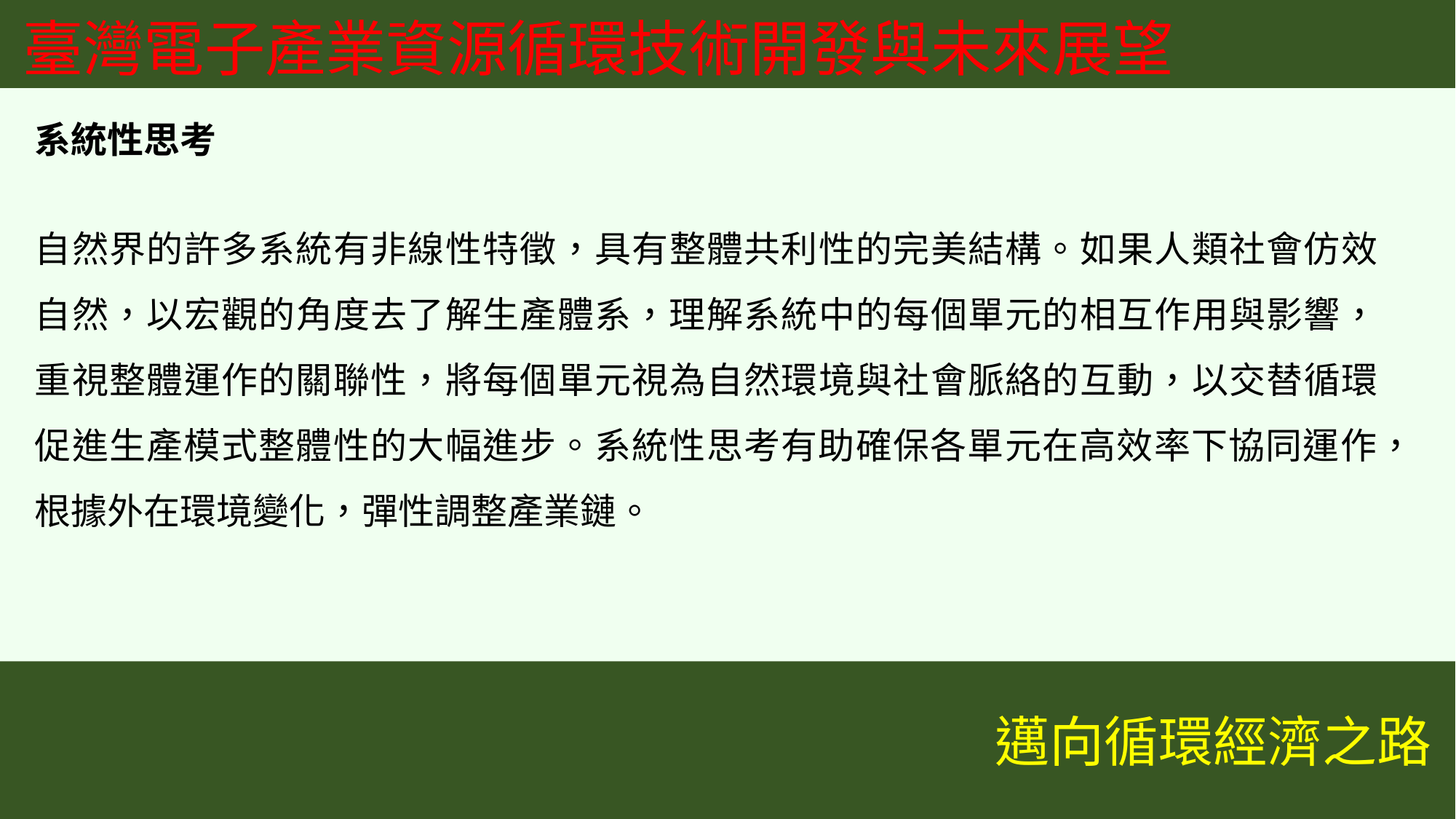

臺灣電子產業資源循環技術開發與未來展望
系統性思考

自然界的許多系統有非線性特徵，具有整體共利性的完美結構。如果人類社會仿效自然，以宏觀的角度去了解生產體系，理解系統中的每個單元的相互作用與影響，重視整體運作的關聯性，將每個單元視為自然環境與社會脈絡的互動，以交替循環促進生產模式整體性的大幅進步。系統性思考有助確保各單元在高效率下協同運作，根據外在環境變化，彈性調整產業鏈。
邁向循環經濟之路